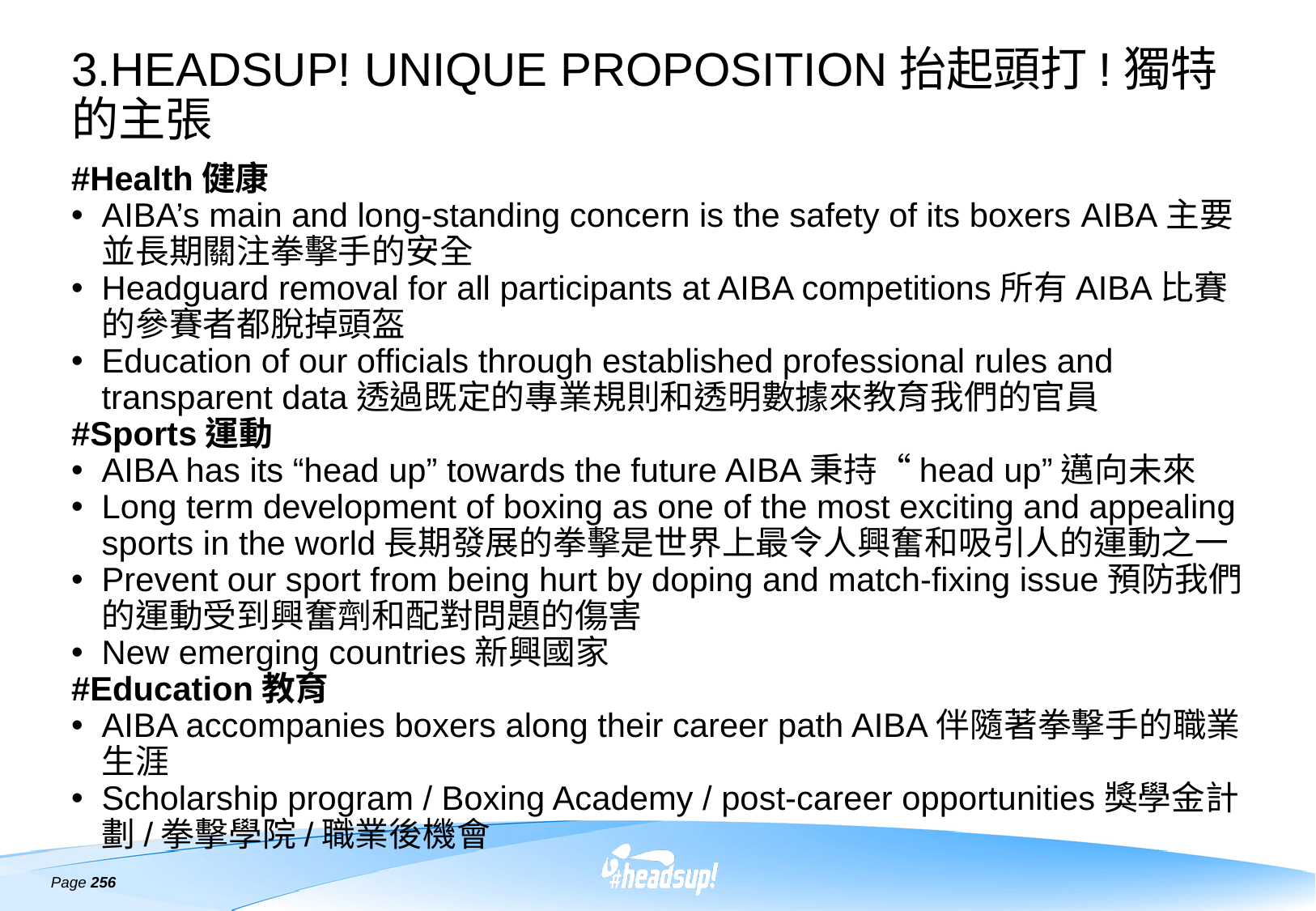

# 3.HEADSUP! UNIQUE PROPOSITION抬起頭打!獨特的主張
#Health健康
AIBA’s main and long-standing concern is the safety of its boxers AIBA主要並長期關注拳擊手的安全
Headguard removal for all participants at AIBA competitions所有AIBA比賽的參賽者都脫掉頭盔
Education of our officials through established professional rules and transparent data透過既定的專業規則和透明數據來教育我們的官員
#Sports運動
AIBA has its “head up” towards the future AIBA秉持“head up”邁向未來
Long term development of boxing as one of the most exciting and appealing sports in the world長期發展的拳擊是世界上最令人興奮和吸引人的運動之一
Prevent our sport from being hurt by doping and match-fixing issue預防我們的運動受到興奮劑和配對問題的傷害
New emerging countries新興國家
#Education教育
AIBA accompanies boxers along their career path AIBA伴隨著拳擊手的職業生涯
Scholarship program / Boxing Academy / post-career opportunities獎學金計劃/拳擊學院/職業後機會